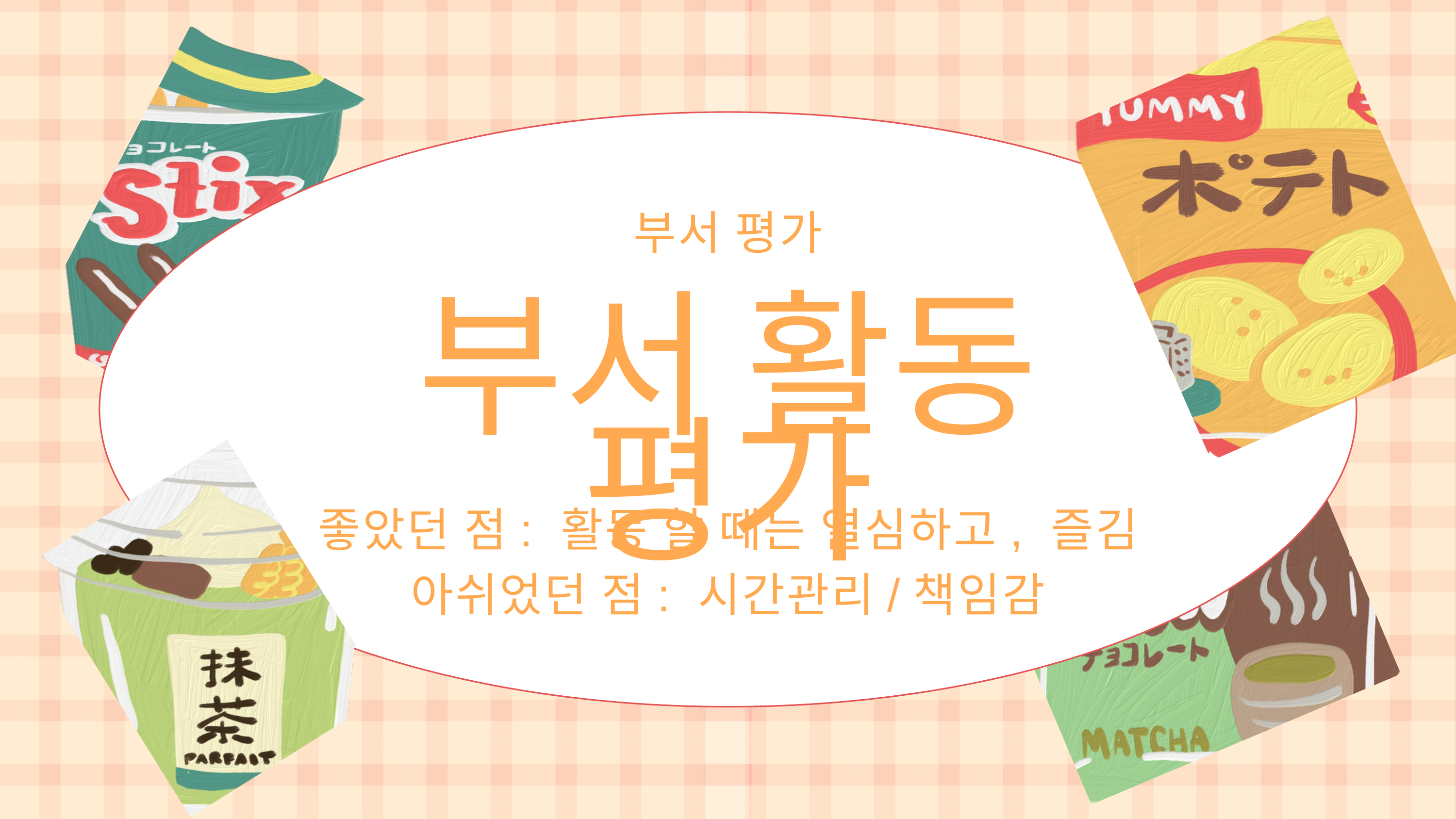

부서 평가
부서 활동 평가

좋았던 점: 활동 할 때는 열심하고, 즐김
아쉬었던 점: 시간관리/책임감